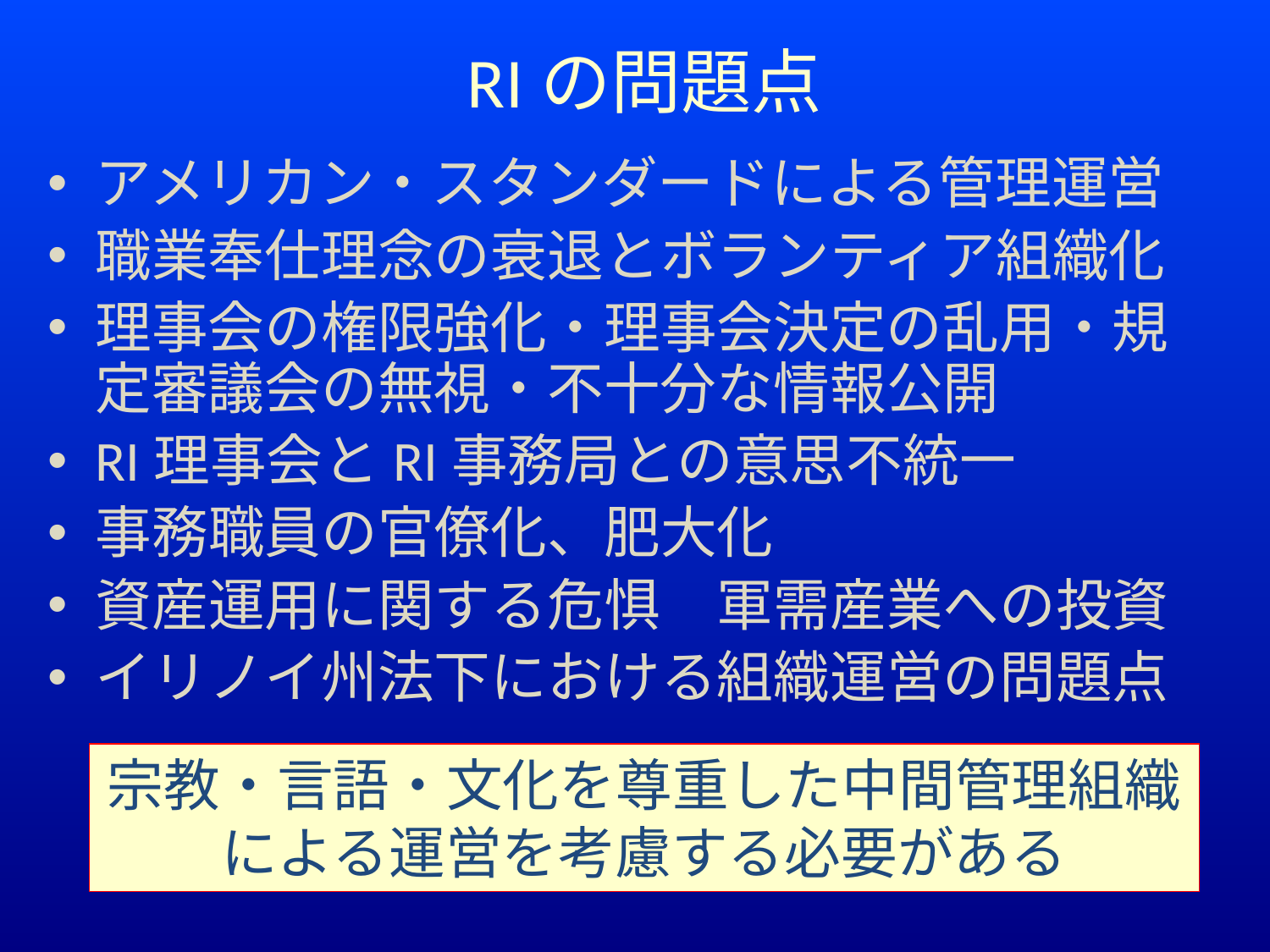

# RIの問題点
アメリカン・スタンダードによる管理運営
職業奉仕理念の衰退とボランティア組織化
理事会の権限強化・理事会決定の乱用・規定審議会の無視・不十分な情報公開
RI理事会とRI事務局との意思不統一
事務職員の官僚化、肥大化
資産運用に関する危惧　軍需産業への投資
イリノイ州法下における組織運営の問題点
宗教・言語・文化を尊重した中間管理組織による運営を考慮する必要がある